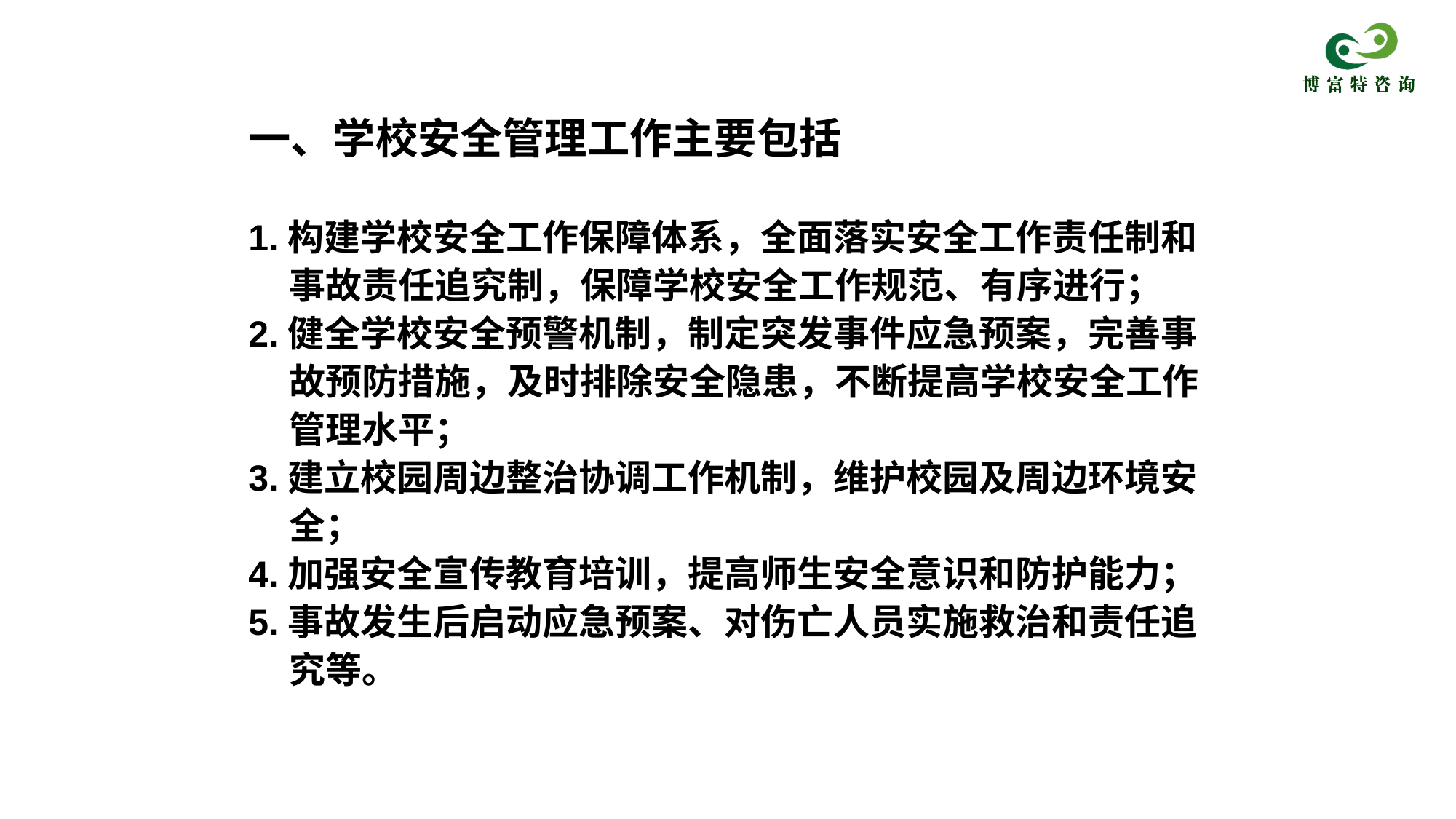

一、学校安全管理工作主要包括

1.构建学校安全工作保障体系，全面落实安全工作责任制和事故责任追究制，保障学校安全工作规范、有序进行；
2.健全学校安全预警机制，制定突发事件应急预案，完善事故预防措施，及时排除安全隐患，不断提高学校安全工作管理水平；
3.建立校园周边整治协调工作机制，维护校园及周边环境安全；
4.加强安全宣传教育培训，提高师生安全意识和防护能力；
5.事故发生后启动应急预案、对伤亡人员实施救治和责任追究等。